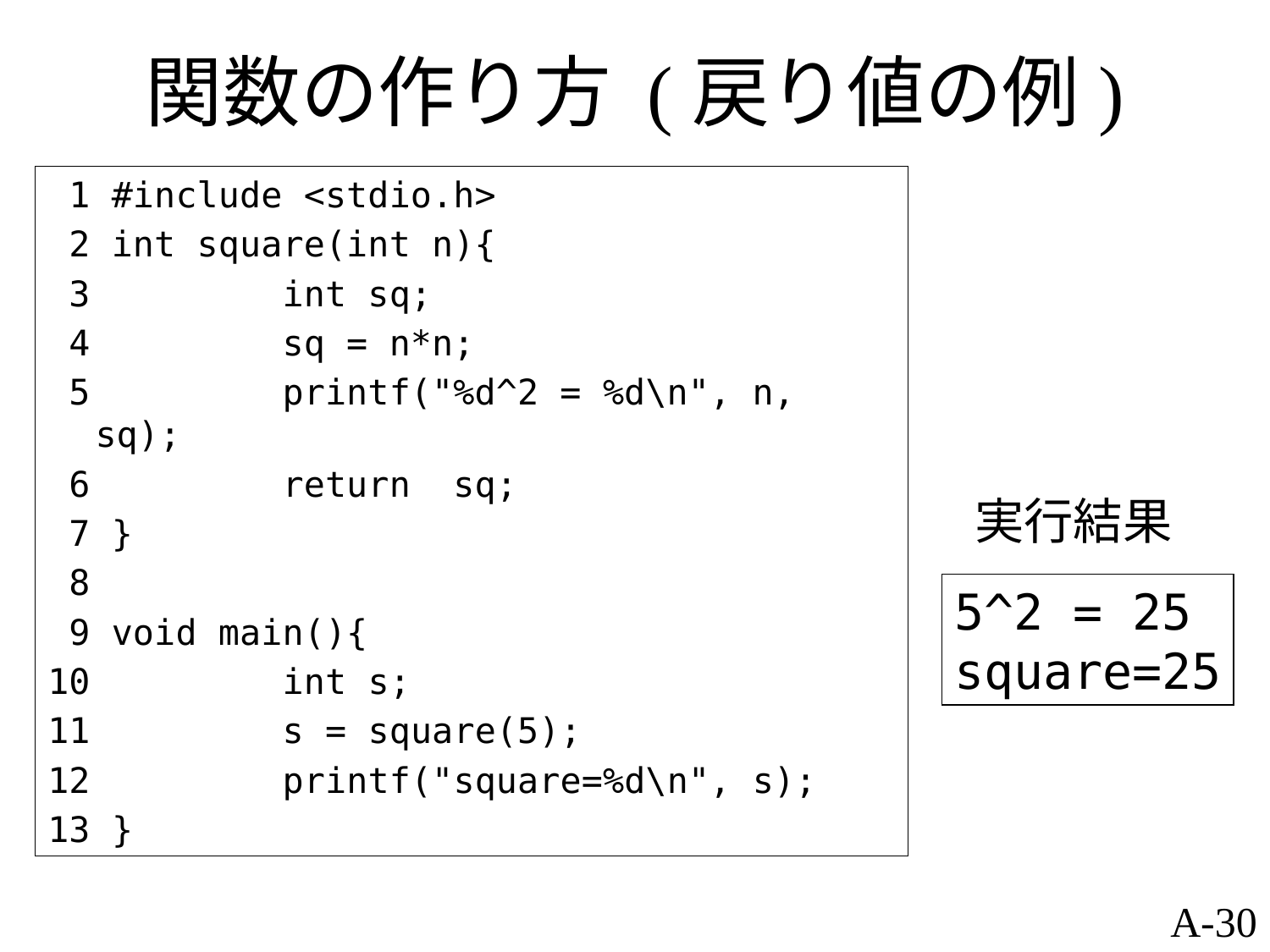

# 関数の作り方 (戻り値の例)
 1 #include <stdio.h>
 2 int square(int n){
 3         int sq;
 4         sq = n*n;
 5         printf("%d^2 = %d\n", n, sq);
 6         return  sq;
 7 }
 8
 9 void main(){
10         int s;
11         s = square(5);
12         printf("square=%d\n", s);
13 }
実行結果
5^2 = 25
square=25
A-30